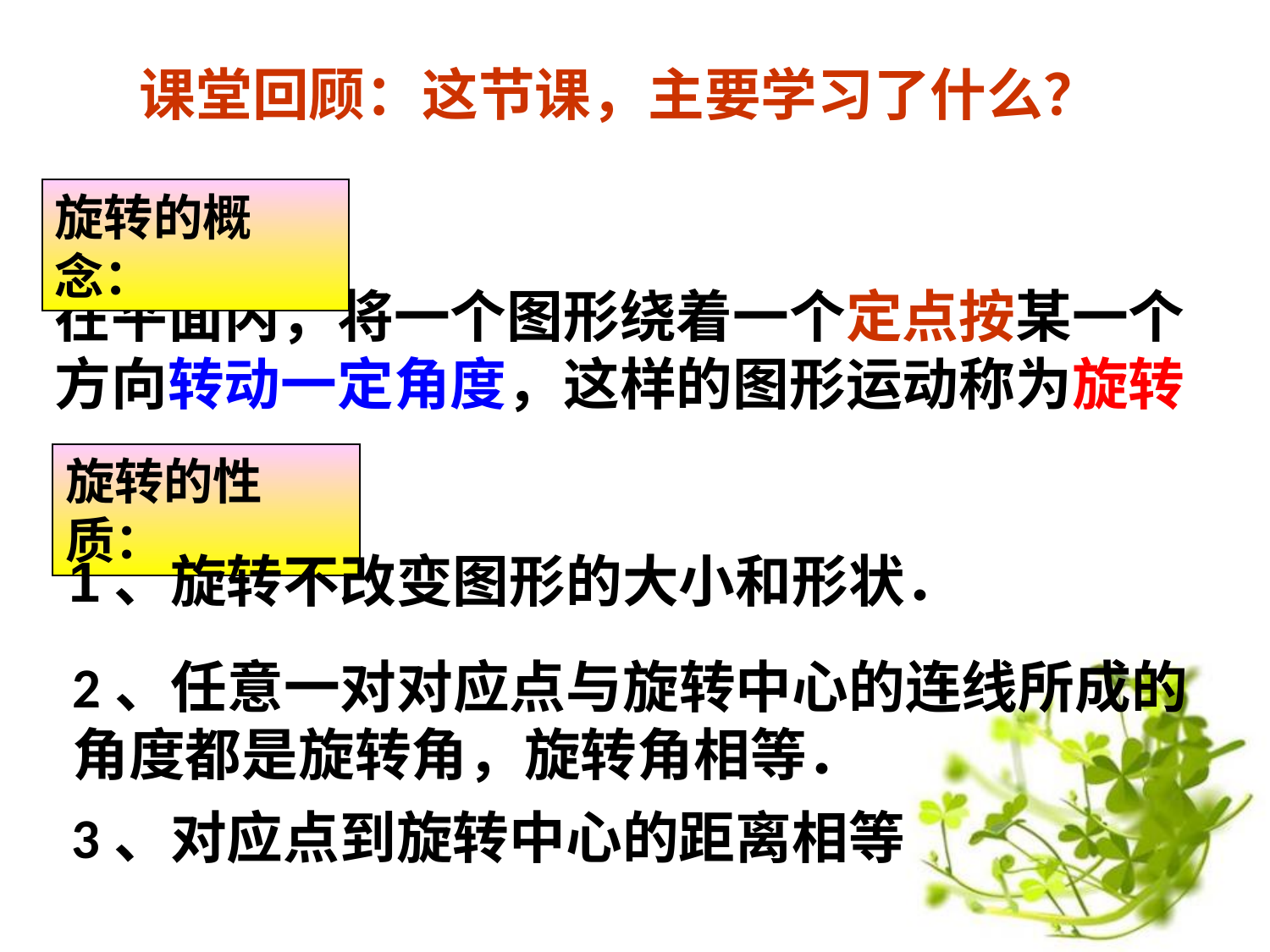

课堂回顾：这节课，主要学习了什么？
旋转的概念：
在平面内，将一个图形绕着一个定点按某一个方向转动一定角度，这样的图形运动称为旋转
旋转的性质：
1、旋转不改变图形的大小和形状．
2、任意一对对应点与旋转中心的连线所成的
角度都是旋转角，旋转角相等．
3、对应点到旋转中心的距离相等